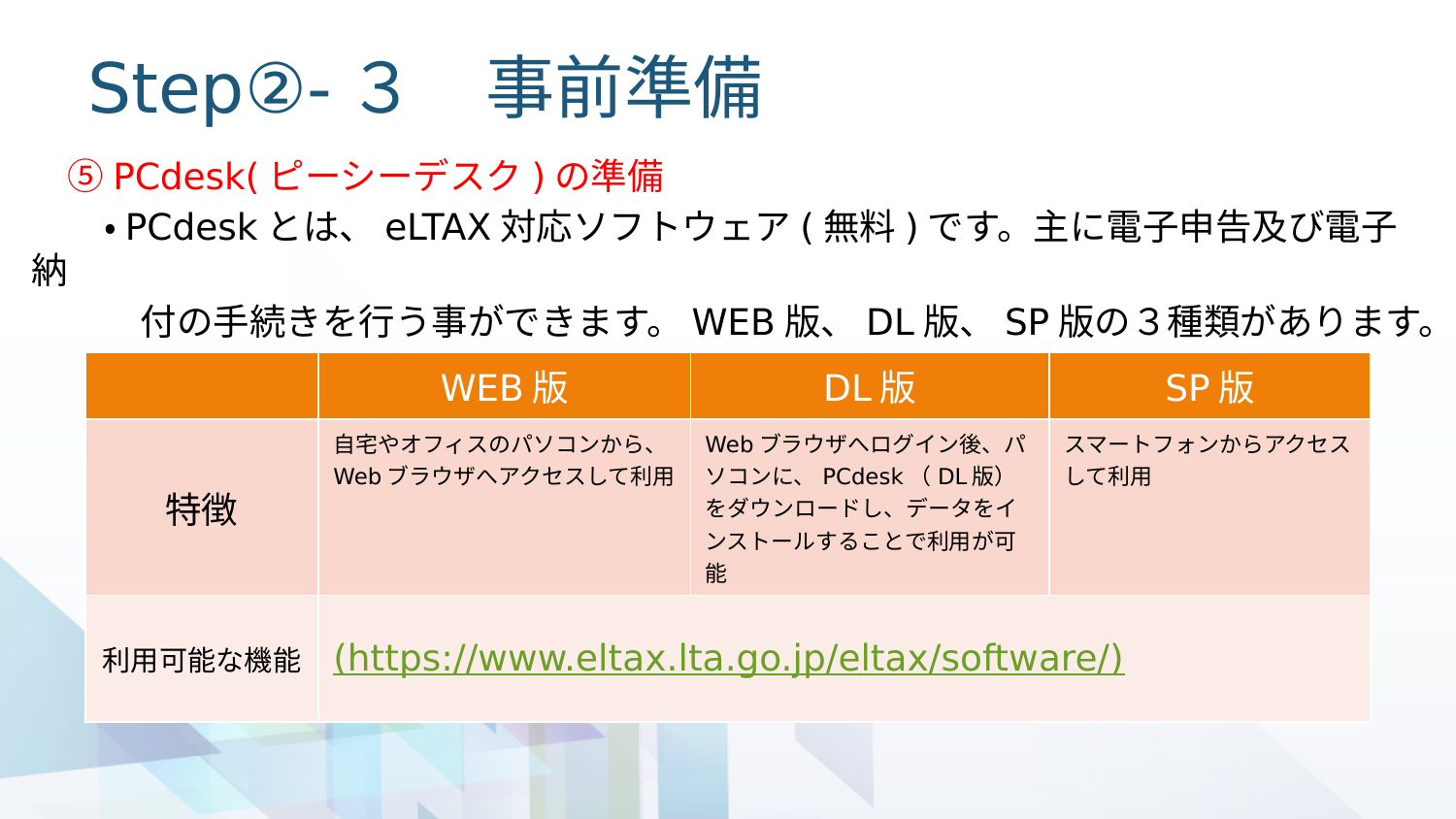

# Step②-３　事前準備
　⑤PCdesk(ピーシーデスク)の準備
　　・PCdeskとは、eLTAX対応ソフトウェア(無料)です。主に電子申告及び電子納
　　　付の手続きを行う事ができます。WEB版、DL版、SP版の３種類があります。
　　　それぞれ機能が異なりますので詳細は公式ホームページをご確認ください。

|  | WEB版 | DL版 | SP版 |
| --- | --- | --- | --- |
| 特徴 | 自宅やオフィスのパソコンから、Webブラウザへアクセスして利用 | Webブラウザへログイン後、パソコンに、PCdesk（DL版）をダウンロードし、データをインストールすることで利用が可能 | スマートフォンからアクセスして利用 |
| 利用可能な機能 | (https://www.eltax.lta.go.jp/eltax/software/) |  |  |